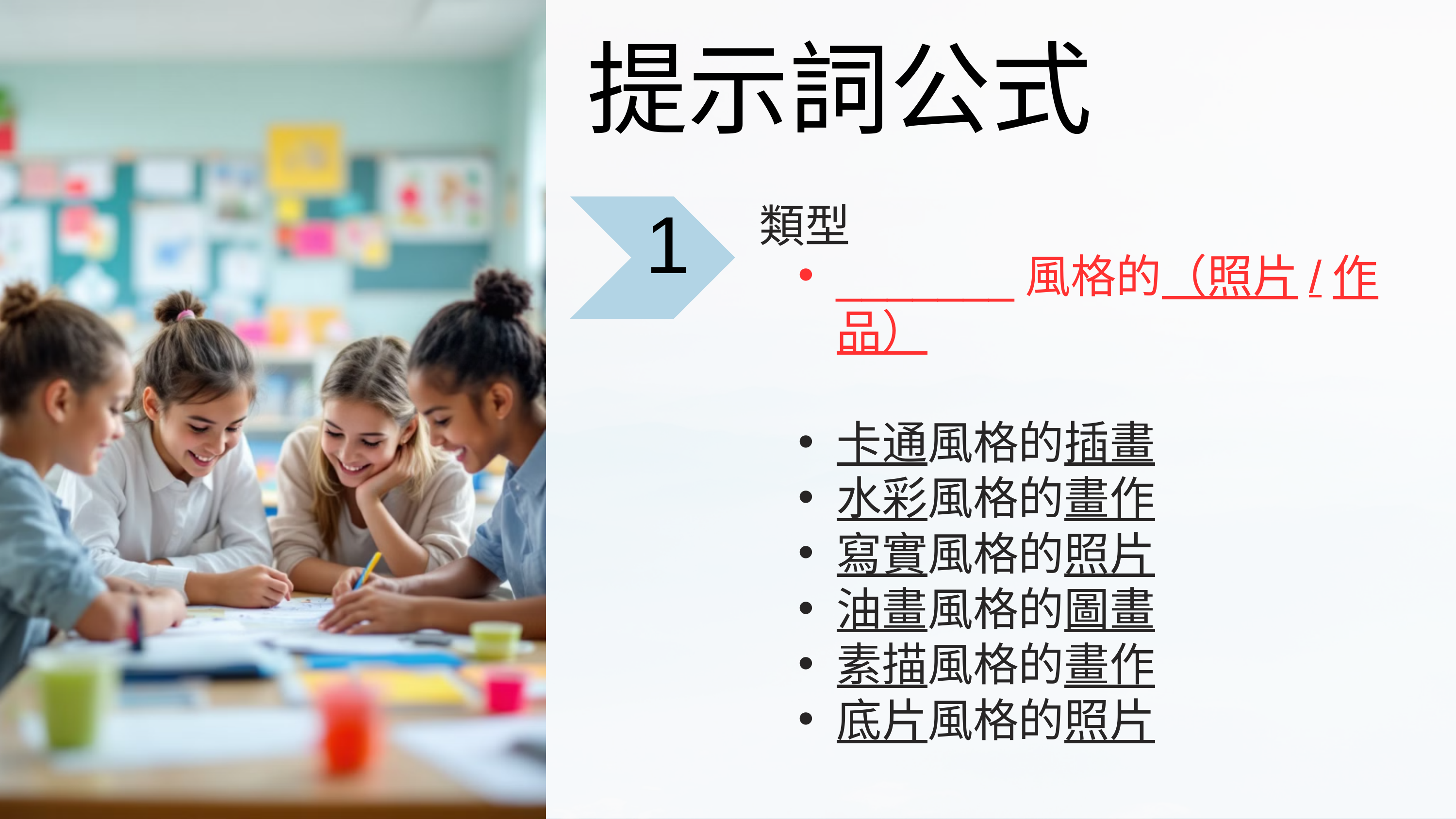

提示詞公式
類型

1
_______風格的（照片/作品）

卡通風格的插畫
水彩風格的畫作
寫實風格的照片
油畫風格的圖畫
素描風格的畫作
底片風格的照片